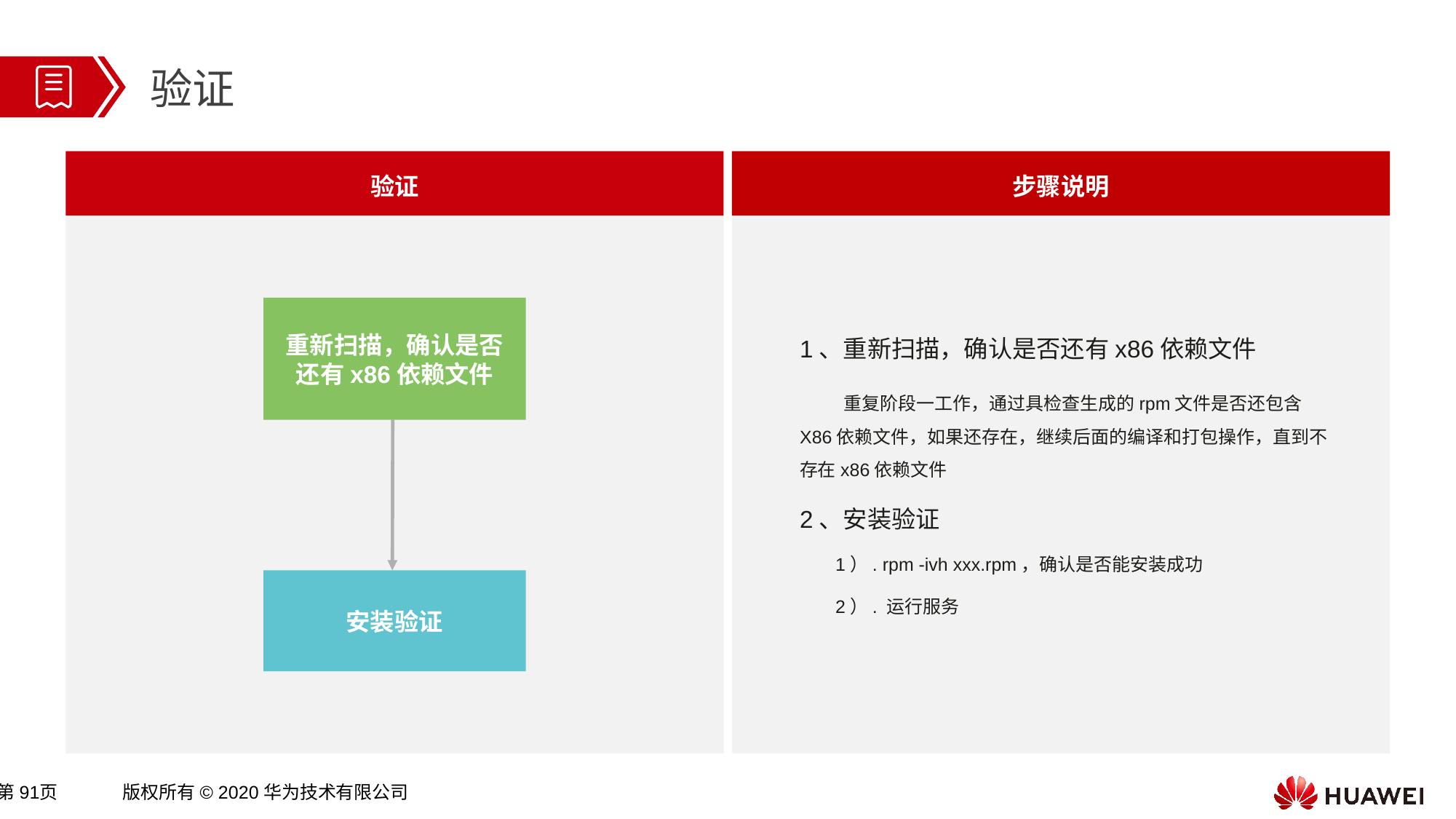

验证

验证
步骤说明

重新扫描，确认是否还有x86依赖文件
1、重新扫描，确认是否还有x86依赖文件
       重复阶段一工作，通过具检查生成的rpm文件是否还包含X86依赖文件，如果还存在，继续后面的编译和打包操作，直到不存在x86依赖文件
2、安装验证
       1）. rpm -ivh xxx.rpm，确认是否能安装成功
       2）. 运行服务
安装验证